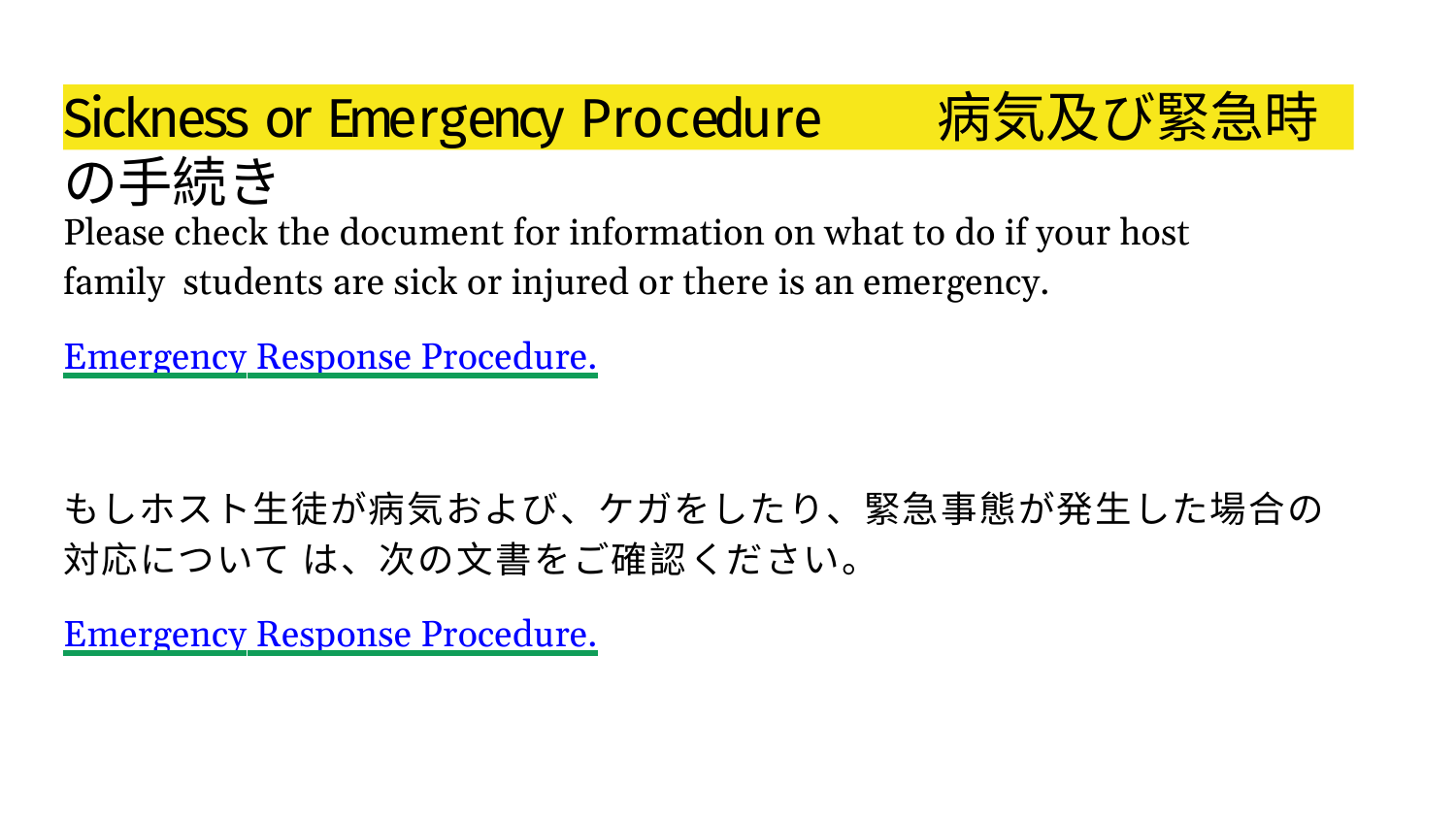

# Sickness or Emergency Procedure	病気及び緊急時の手続き

Please check the document for information on what to do if your host family  students are sick or injured or there is an emergency.
Emergency Response Procedure.

もしホスト生徒が病気および、ケガをしたり、緊急事態が発生した場合の対応について は、次の文書をご確認ください。
Emergency Response Procedure.